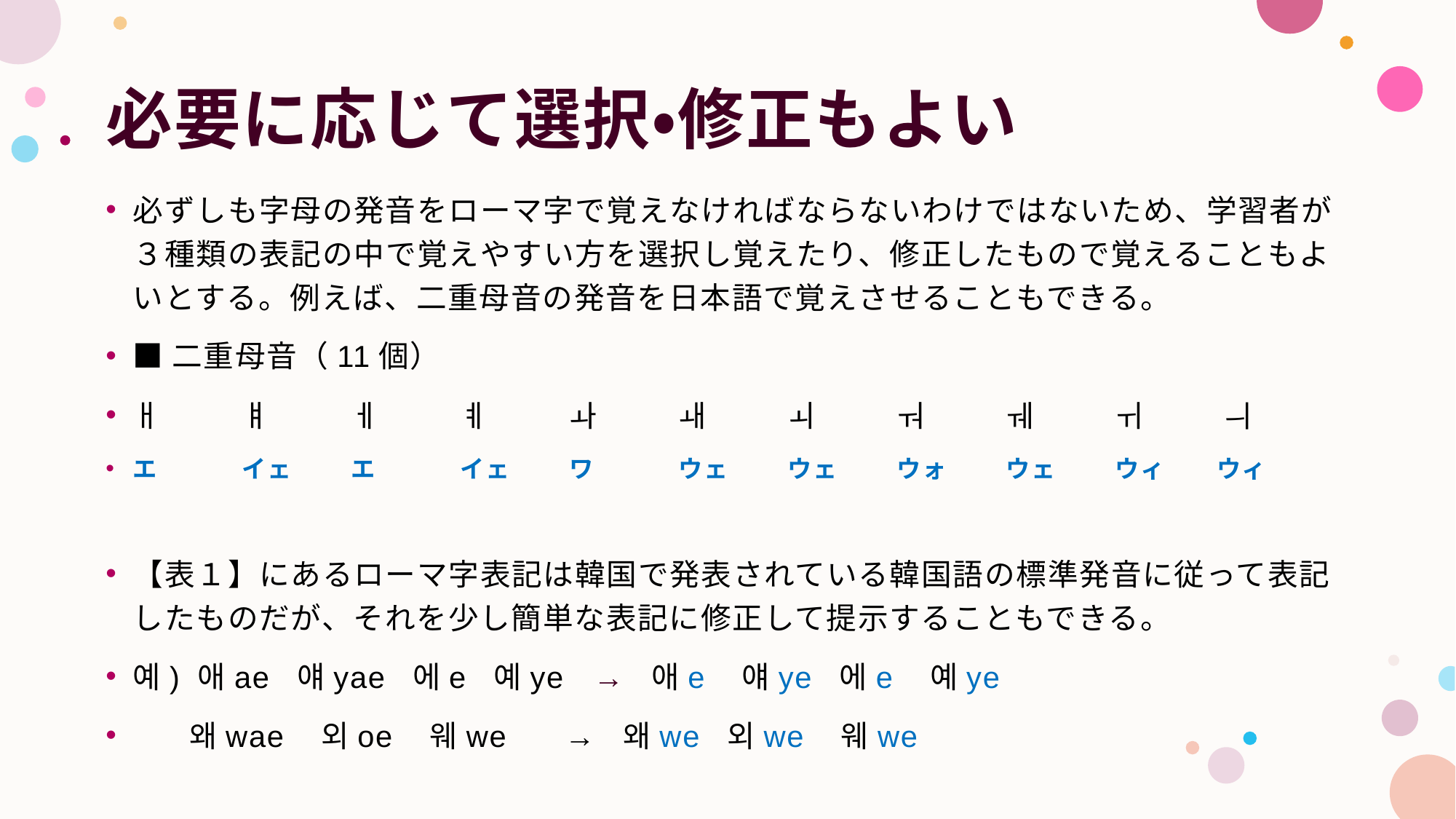

# 必要に応じて選択・修正もよい
必ずしも字母の発音をローマ字で覚えなければならないわけではないため、学習者が３種類の表記の中で覚えやすい方を選択し覚えたり、修正したもので覚えることもよいとする。例えば、二重母音の発音を日本語で覚えさせることもできる。
■二重母音（11個）
ㅐ	ㅒ	ㅔ	ㅖ	ㅘ	ㅙ	ㅚ	ㅝ	ㅞ	ㅟ	ㅢ
エ	イェ	エ	イェ	ワ	ウェ	ウェ	ウォ	ウェ	ウィ　　ウィ

【表１】にあるローマ字表記は韓国で発表されている韓国語の標準発音に従って表記したものだが、それを少し簡単な表記に修正して提示することもできる。
예) 애ae  얘yae  에e  예ye   →  애e   얘ye  에e   예ye
     왜wae   외oe   웨we      →  왜we  외we   웨we